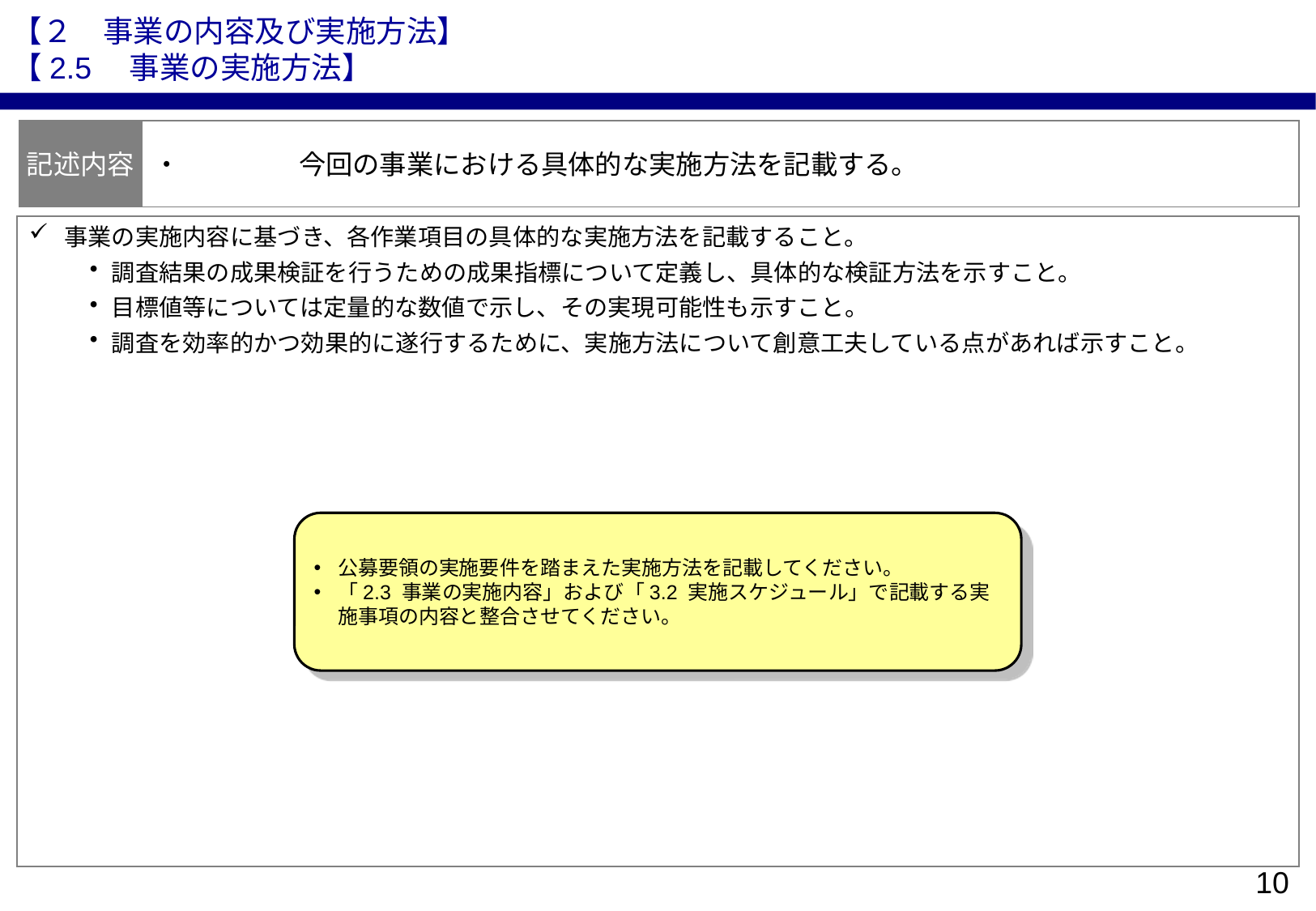

【２　事業の内容及び実施方法】
【2.5　事業の実施方法】
記述内容
・	今回の事業における具体的な実施方法を記載する。
事業の実施内容に基づき、各作業項目の具体的な実施方法を記載すること。
調査結果の成果検証を行うための成果指標について定義し、具体的な検証方法を示すこと。
目標値等については定量的な数値で示し、その実現可能性も示すこと。
調査を効率的かつ効果的に遂行するために、実施方法について創意工夫している点があれば示すこと。

公募要領の実施要件を踏まえた実施方法を記載してください。
「2.3 事業の実施内容」および「3.2 実施スケジュール」で記載する実施事項の内容と整合させてください。